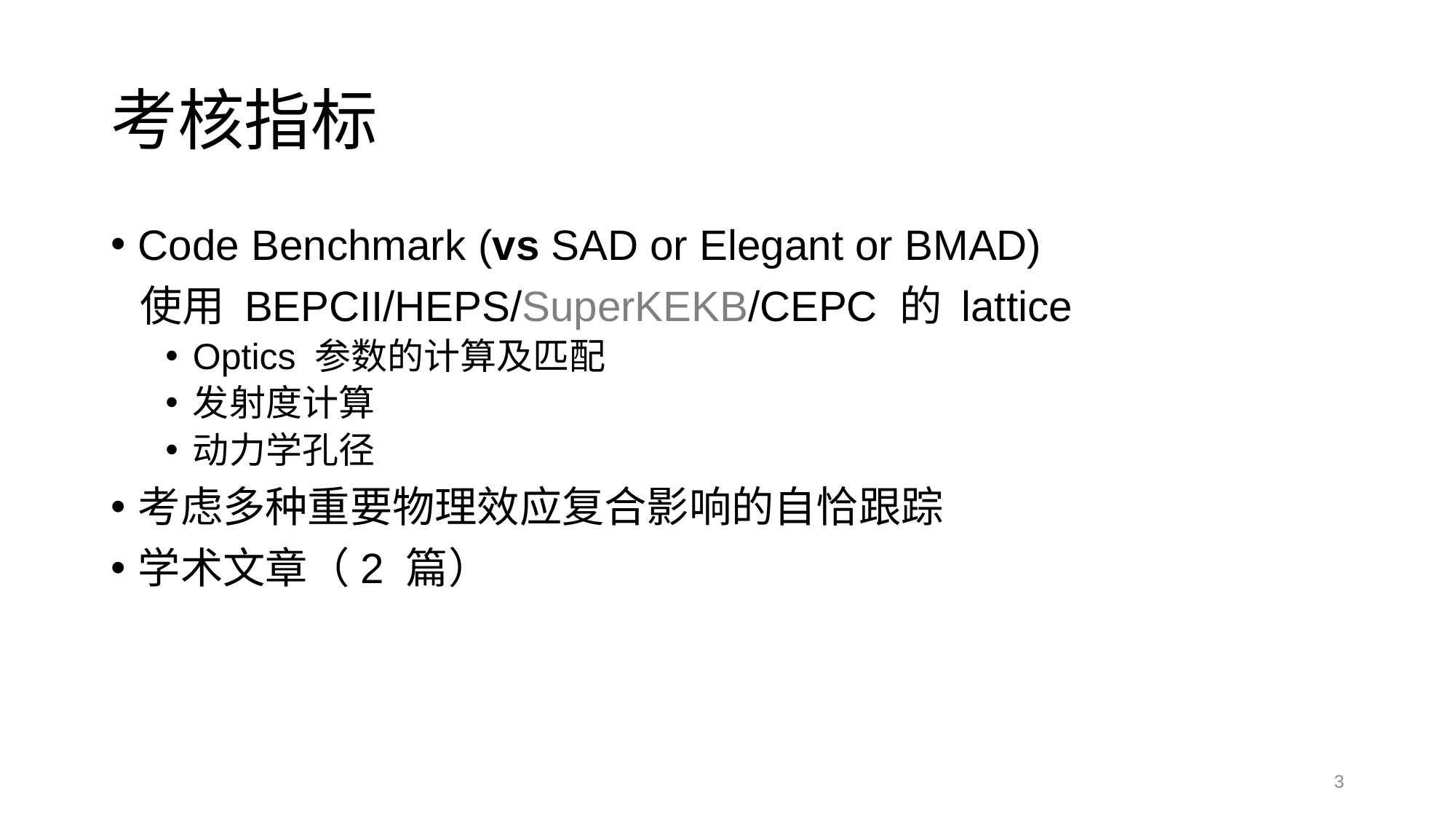

# 考核指标
Code Benchmark (vs SAD or Elegant or BMAD)
  使用 BEPCII/HEPS/SuperKEKB/CEPC 的 lattice
Optics 参数的计算及匹配
发射度计算
动力学孔径
考虑多种重要物理效应复合影响的自恰跟踪
学术文章（2 篇）
3